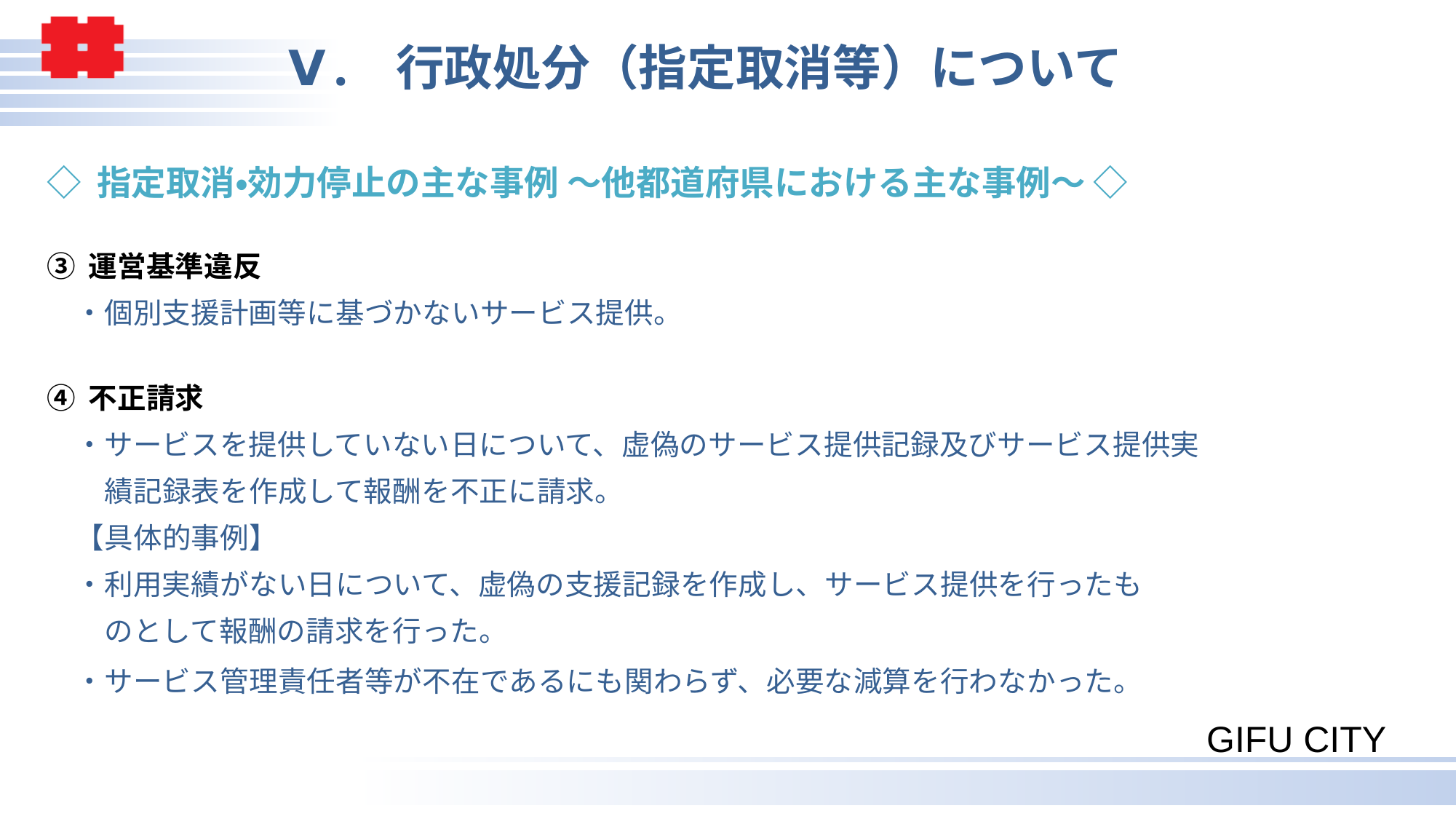

# Ⅴ. 行政処分（指定取消等）について
◇ 指定取消・効力停止の主な事例 ～他都道府県における主な事例～ ◇

③ 運営基準違反
　・個別支援計画等に基づかないサービス提供。
④ 不正請求
　・サービスを提供していない日について、虚偽のサービス提供記録及びサービス提供実
　　績記録表を作成して報酬を不正に請求。
　【具体的事例】
　・利用実績がない日について、虚偽の支援記録を作成し、サービス提供を行ったも
　　のとして報酬の請求を行った。
　・サービス管理責任者等が不在であるにも関わらず、必要な減算を行わなかった。